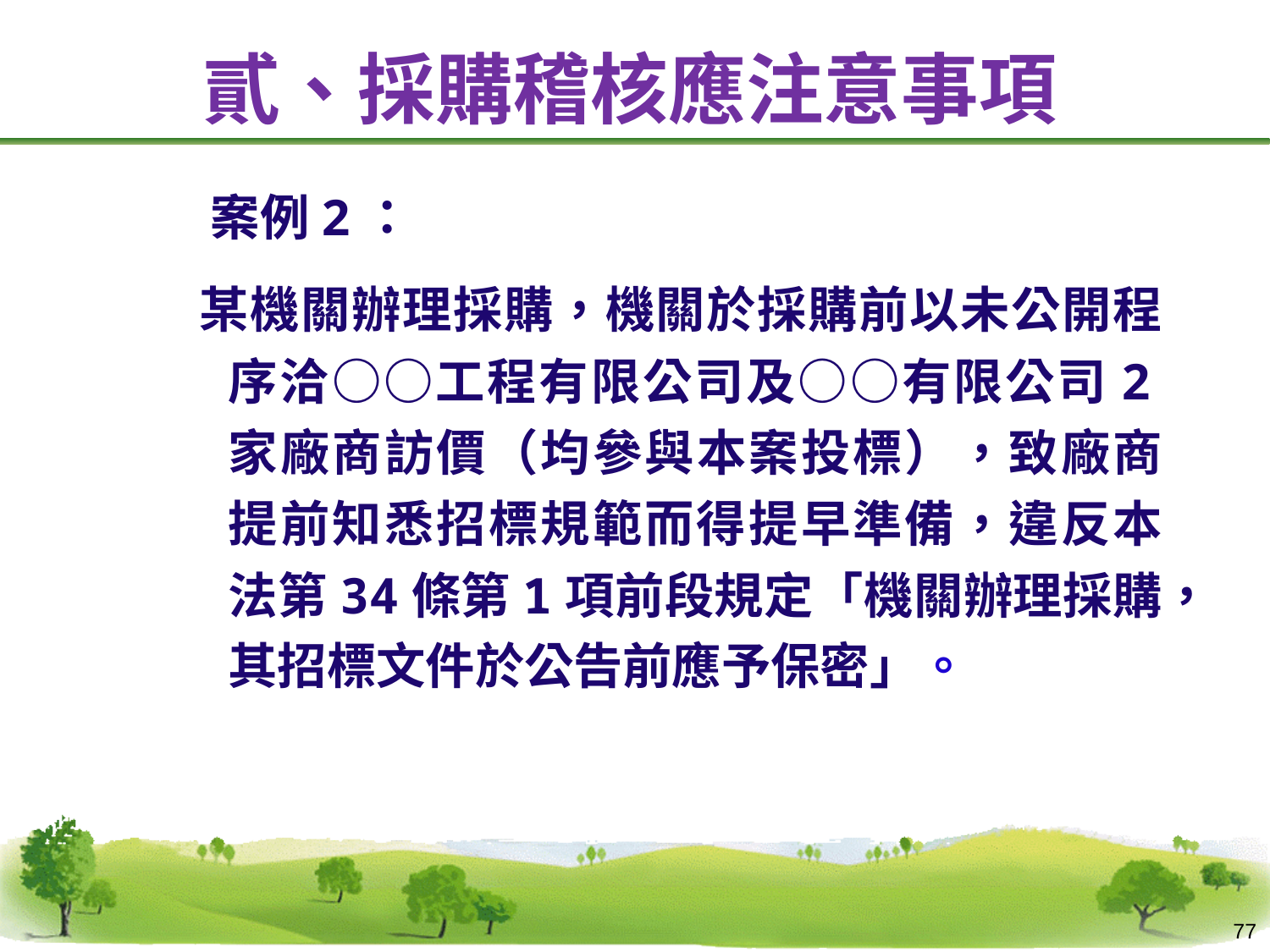

# 貳、採購稽核應注意事項
　 案例2：
   某機關辦理採購，機關於採購前以未公開程序洽○○工程有限公司及○○有限公司2家廠商訪價（均參與本案投標），致廠商提前知悉招標規範而得提早準備，違反本法第34條第1項前段規定「機關辦理採購，其招標文件於公告前應予保密」。
77